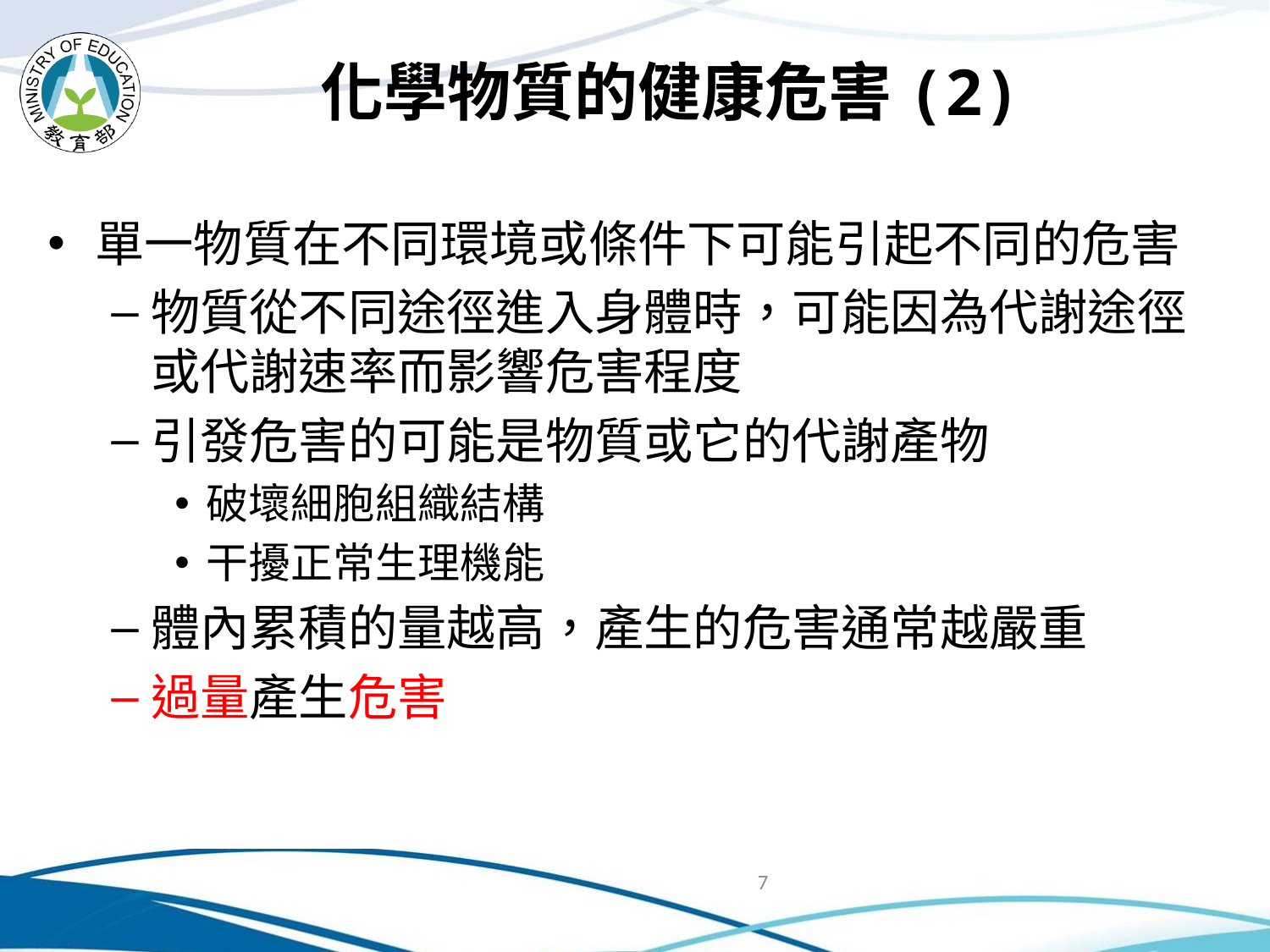

# 化學物質的健康危害(2)
單一物質在不同環境或條件下可能引起不同的危害
物質從不同途徑進入身體時，可能因為代謝途徑或代謝速率而影響危害程度
引發危害的可能是物質或它的代謝產物
破壞細胞組織結構
干擾正常生理機能
體內累積的量越高，產生的危害通常越嚴重
過量產生危害
7